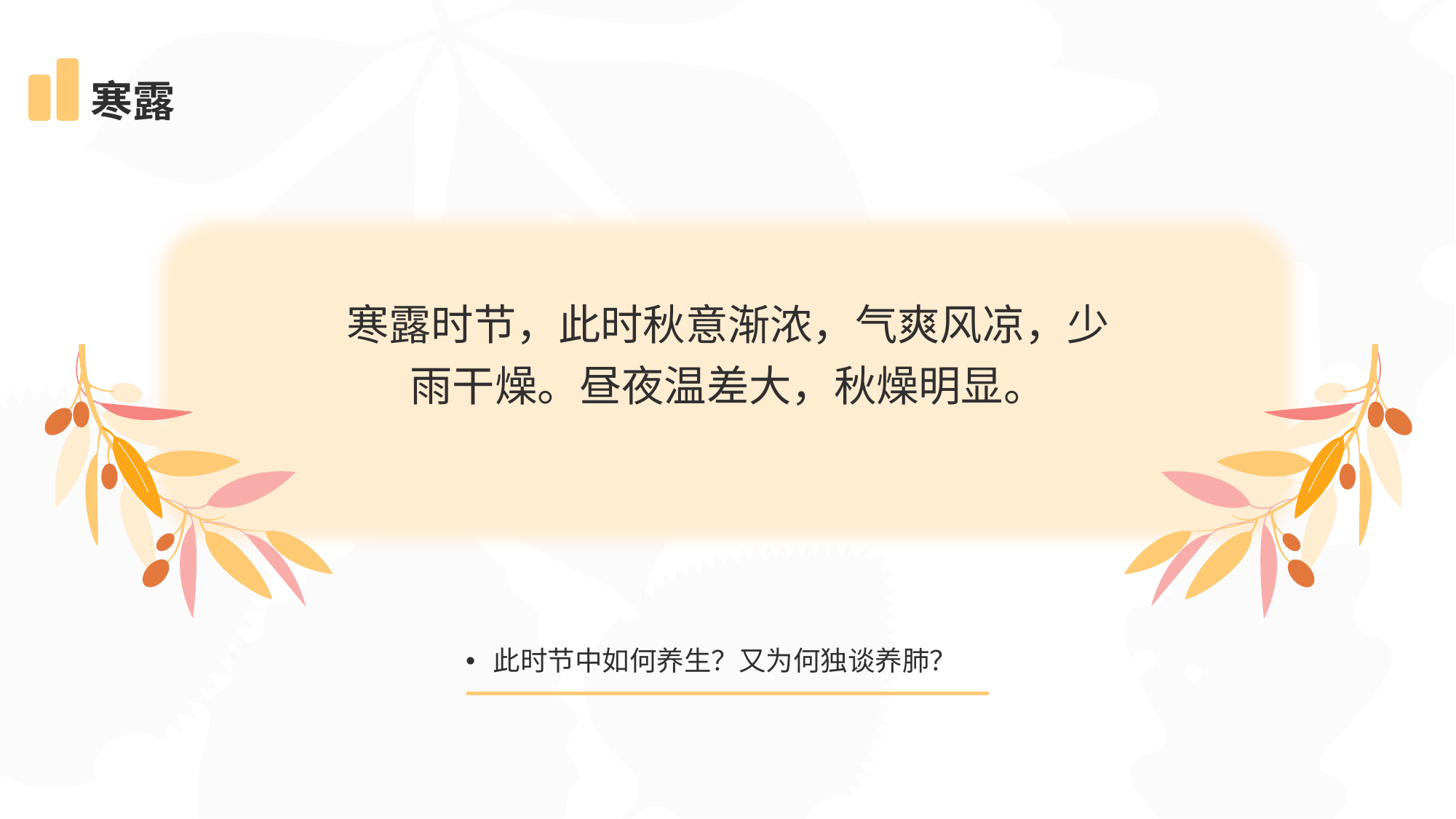

# 寒露

寒露时节，此时秋意渐浓，气爽风凉，少雨干燥。昼夜温差大，秋燥明显。

此时节中如何养生？又为何独谈养肺？